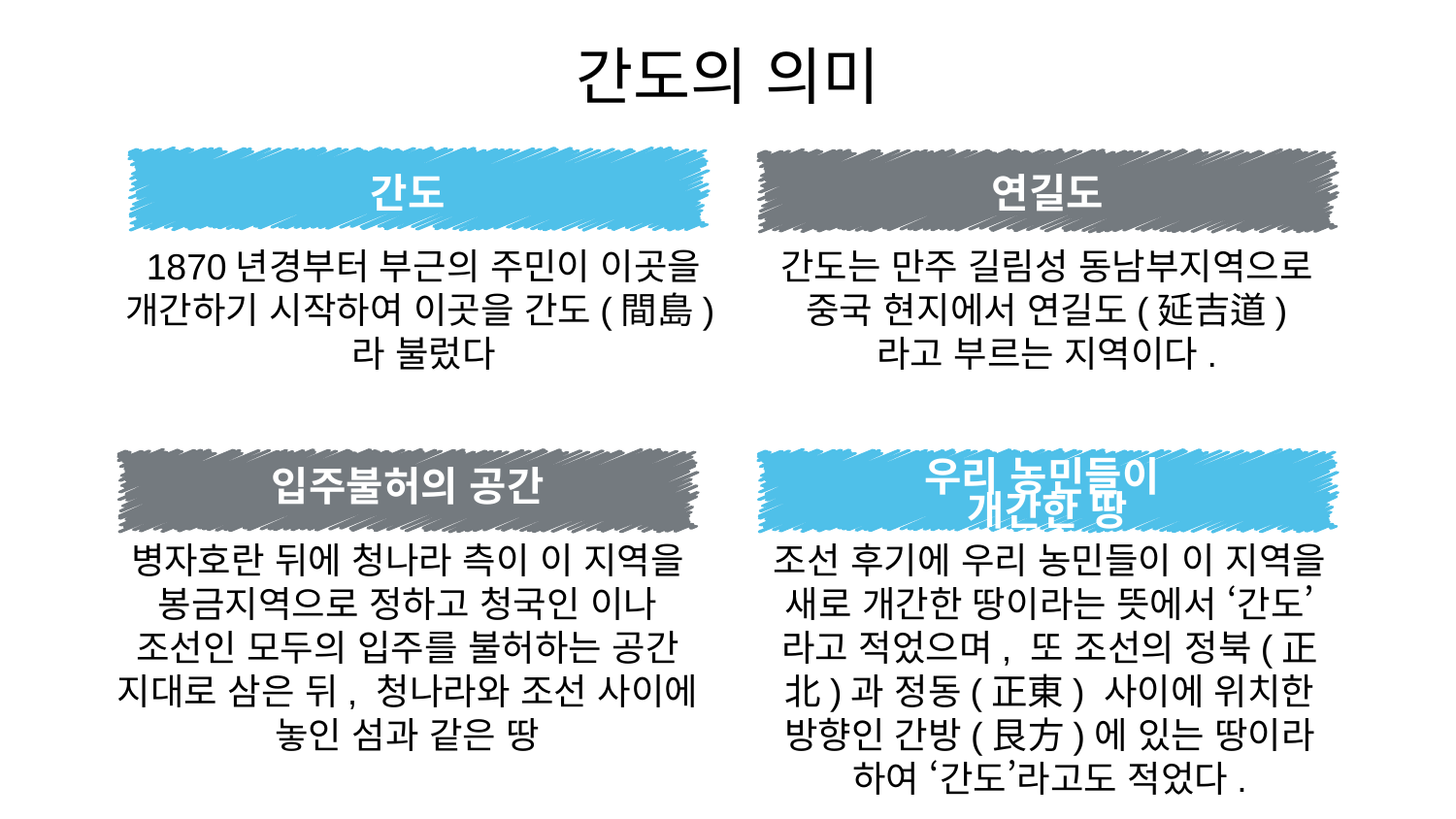

# 간도의 의미

간도
연길도
1870년경부터 부근의 주민이 이곳을 개간하기 시작하여 이곳을 간도(間島)라 불렀다
간도는 만주 길림성 동남부지역으로 중국 현지에서 연길도(延吉道)
라고 부르는 지역이다.

입주불허의 공간
우리 농민들이
개간한 땅

병자호란 뒤에 청나라 측이 이 지역을 봉금지역으로 정하고 청국인 이나 조선인 모두의 입주를 불허하는 공간 지대로 삼은 뒤, 청나라와 조선 사이에 놓인 섬과 같은 땅

조선 후기에 우리 농민들이 이 지역을 새로 개간한 땅이라는 뜻에서 ‘간도’라고 적었으며, 또 조선의 정북(正北)과 정동(正東) 사이에 위치한 방향인 간방(艮方)에 있는 땅이라 하여 ‘간도’라고도 적었다.